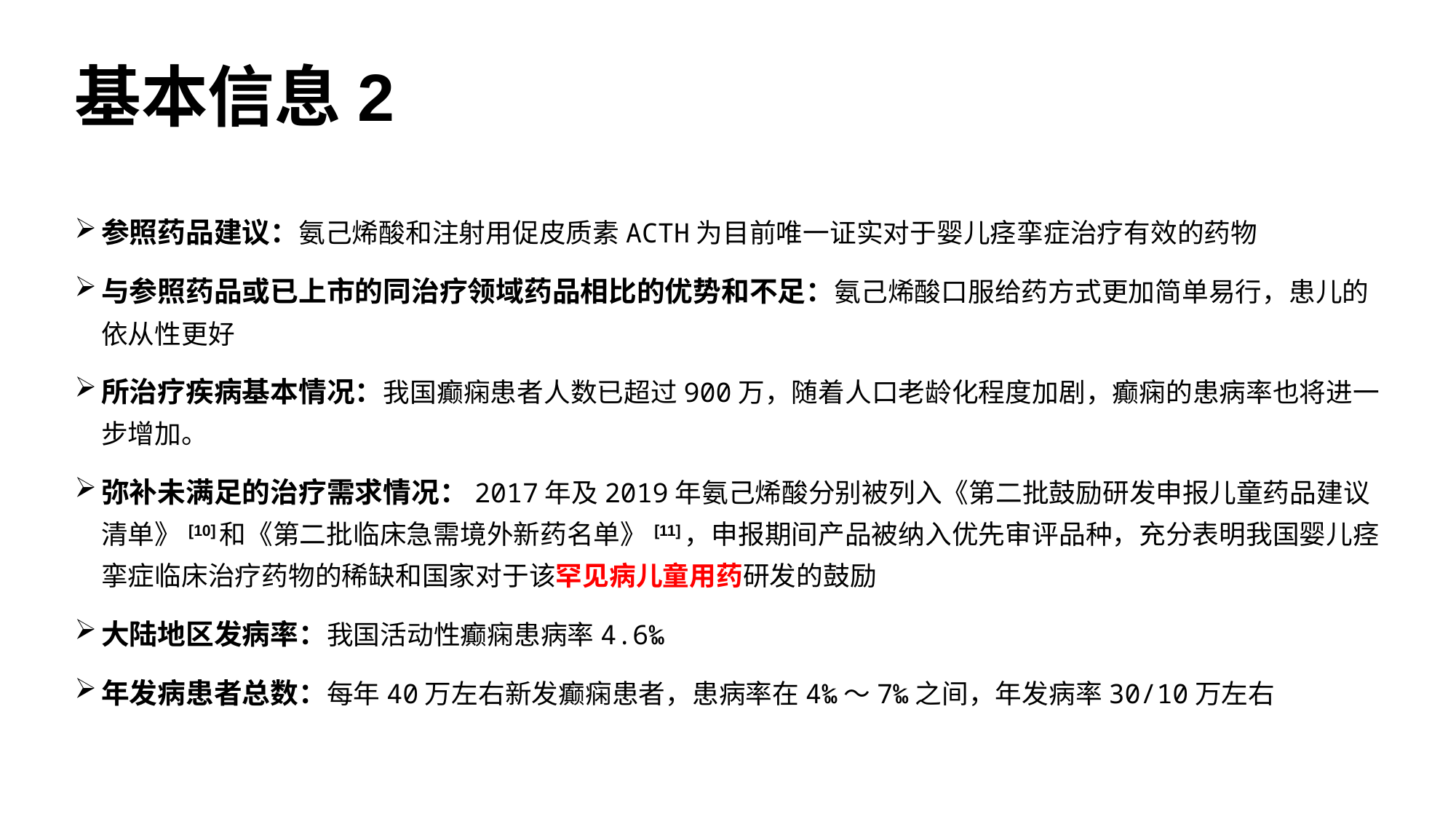

# 基本信息2
参照药品建议：氨己烯酸和注射用促皮质素ACTH为目前唯一证实对于婴儿痉挛症治疗有效的药物
与参照药品或已上市的同治疗领域药品相比的优势和不足：氨己烯酸口服给药方式更加简单易行，患儿的依从性更好
所治疗疾病基本情况：我国癫痫患者人数已超过900万，随着人口老龄化程度加剧，癫痫的患病率也将进一步增加。
弥补未满足的治疗需求情况：2017年及2019年氨己烯酸分别被列入《第二批鼓励研发申报儿童药品建议清单》 [10]和《第二批临床急需境外新药名单》 [11]，申报期间产品被纳入优先审评品种，充分表明我国婴儿痉挛症临床治疗药物的稀缺和国家对于该罕见病儿童用药研发的鼓励
大陆地区发病率：我国活动性癫痫患病率4.6‰
年发病患者总数：每年40万左右新发癫痫患者，患病率在4‰～7‰之间，年发病率30/10万左右